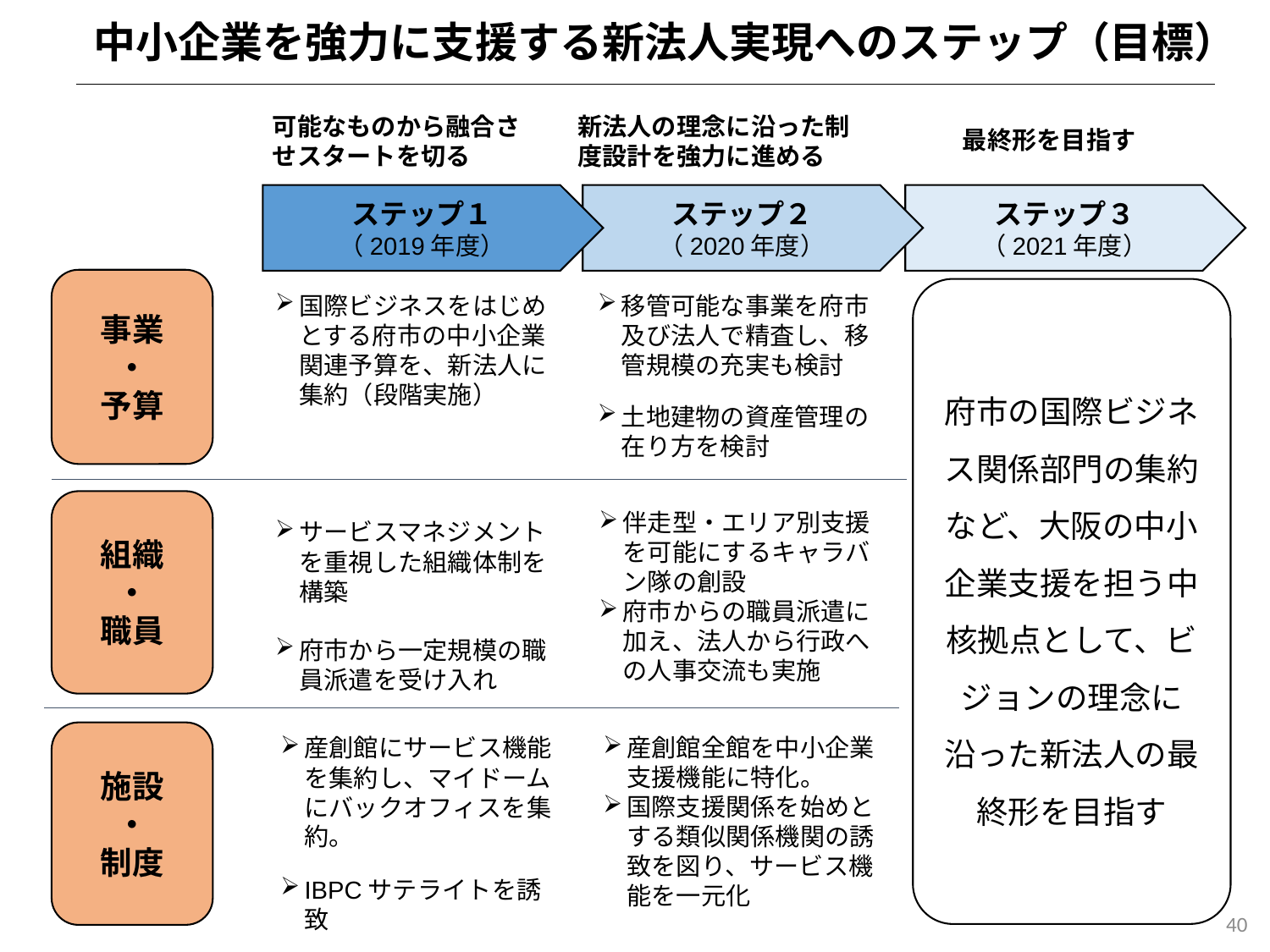

中小企業を強力に支援する新法人実現へのステップ（目標）
可能なものから融合させスタートを切る
新法人の理念に沿った制度設計を強力に進める
最終形を目指す
ステップ１
（2019年度）
ステップ３
（2021年度）
ステップ２
（2020年度）
事業
・
予算
府市の国際ビジネス関係部門の集約など、大阪の中小企業支援を担う中核拠点として、ビジョンの理念に沿った新法人の最終形を目指す
国際ビジネスをはじめとする府市の中小企業関連予算を、新法人に集約（段階実施）
移管可能な事業を府市及び法人で精査し、移管規模の充実も検討

土地建物の資産管理の在り方を検討
組織
・
職員
伴走型・エリア別支援を可能にするキャラバン隊の創設
府市からの職員派遣に加え、法人から行政への人事交流も実施
サービスマネジメントを重視した組織体制を構築

府市から一定規模の職員派遣を受け入れ
施設
・
制度
産創館にサービス機能を集約し、マイドームにバックオフィスを集約。

IBPCサテライトを誘致
産創館全館を中小企業支援機能に特化。
国際支援関係を始めとする類似関係機関の誘致を図り、サービス機能を一元化
40